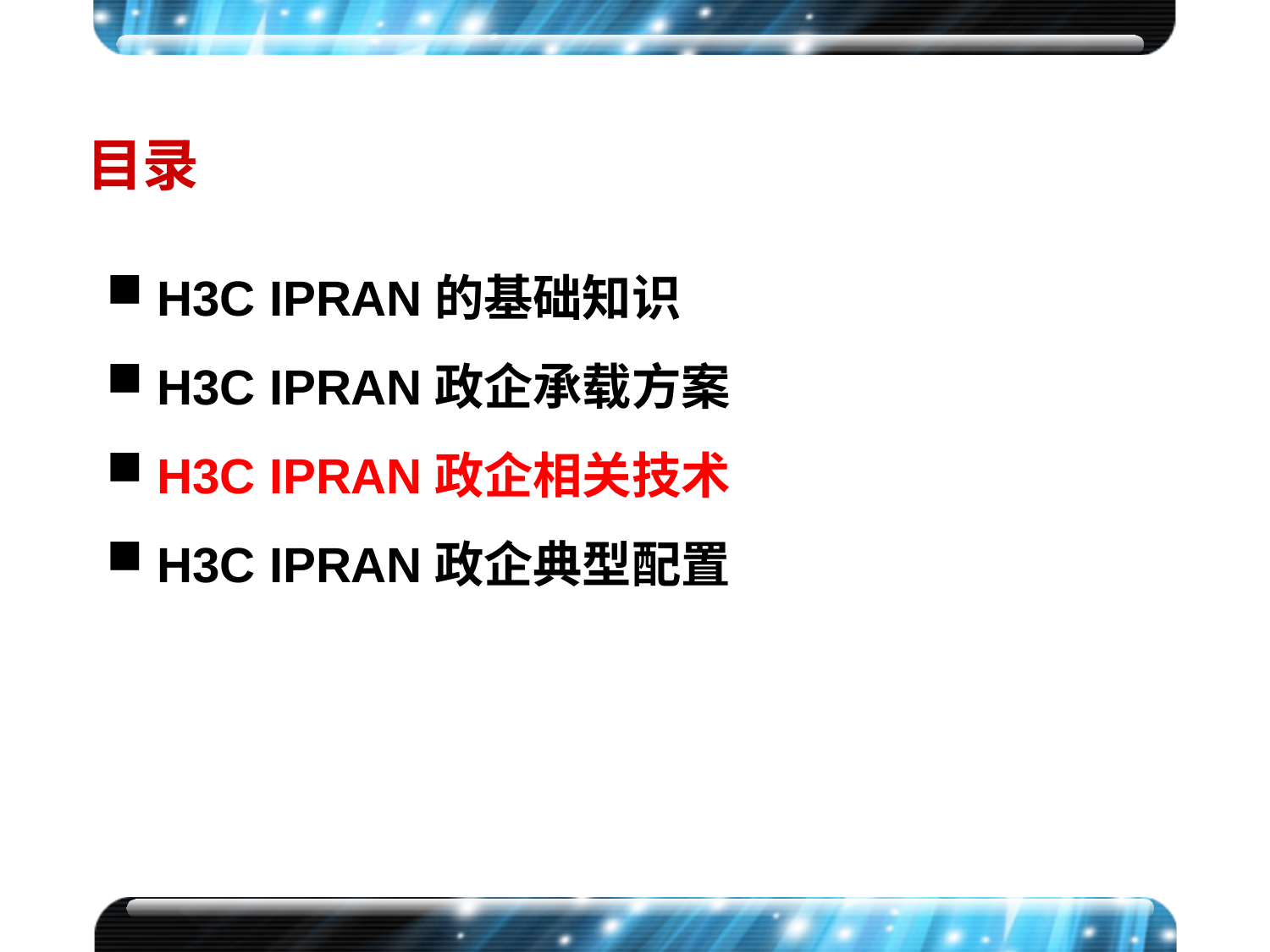

目录
H3C IPRAN的基础知识
H3C IPRAN政企承载方案
H3C IPRAN政企相关技术
H3C IPRAN政企典型配置